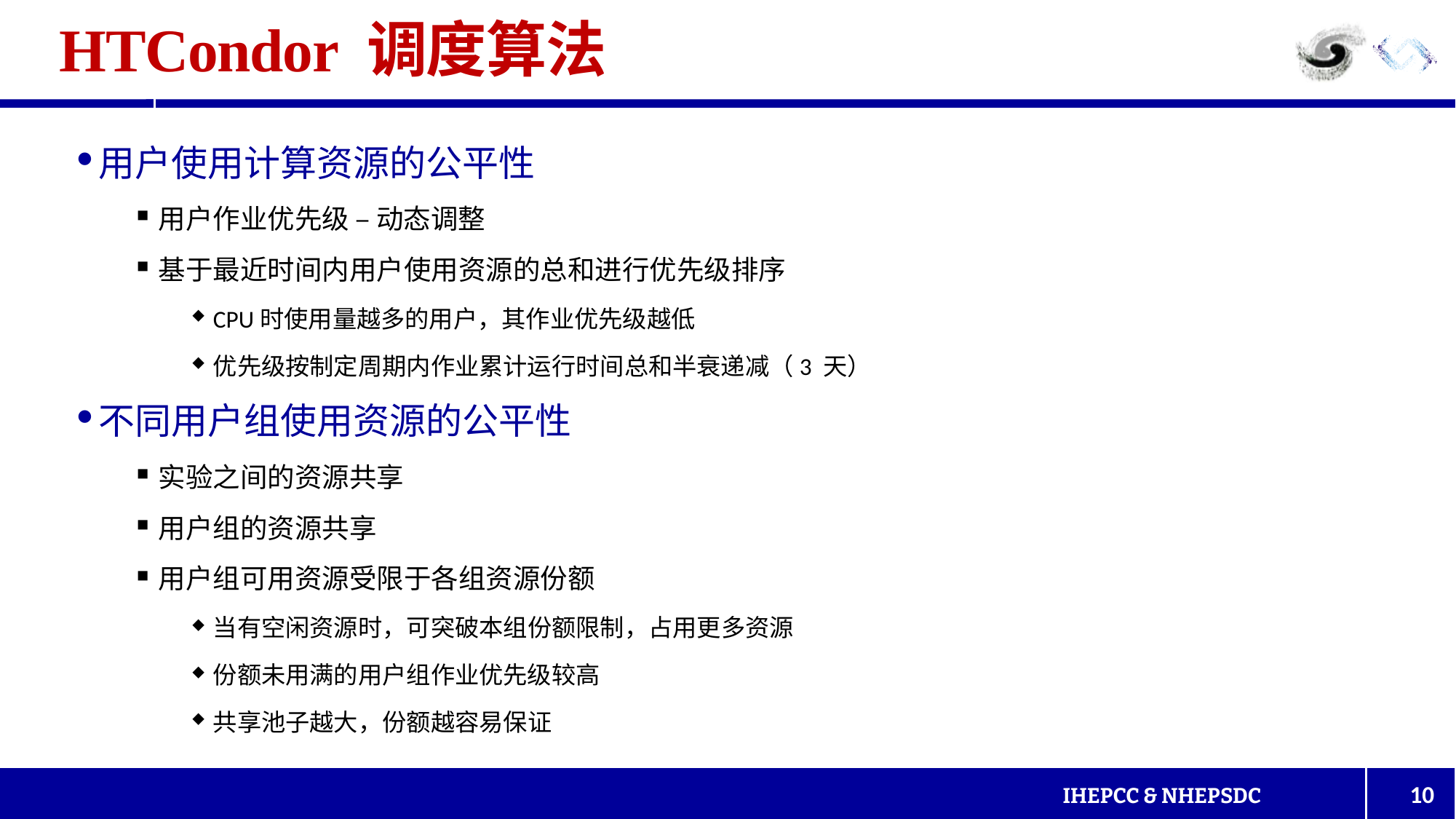

# HTCondor 调度算法
用户使用计算资源的公平性
用户作业优先级 – 动态调整
基于最近时间内用户使用资源的总和进行优先级排序
CPU时使用量越多的用户，其作业优先级越低
优先级按制定周期内作业累计运行时间总和半衰递减（3 天）
不同用户组使用资源的公平性
实验之间的资源共享
用户组的资源共享
用户组可用资源受限于各组资源份额
当有空闲资源时，可突破本组份额限制，占用更多资源
份额未用满的用户组作业优先级较高
共享池子越大，份额越容易保证